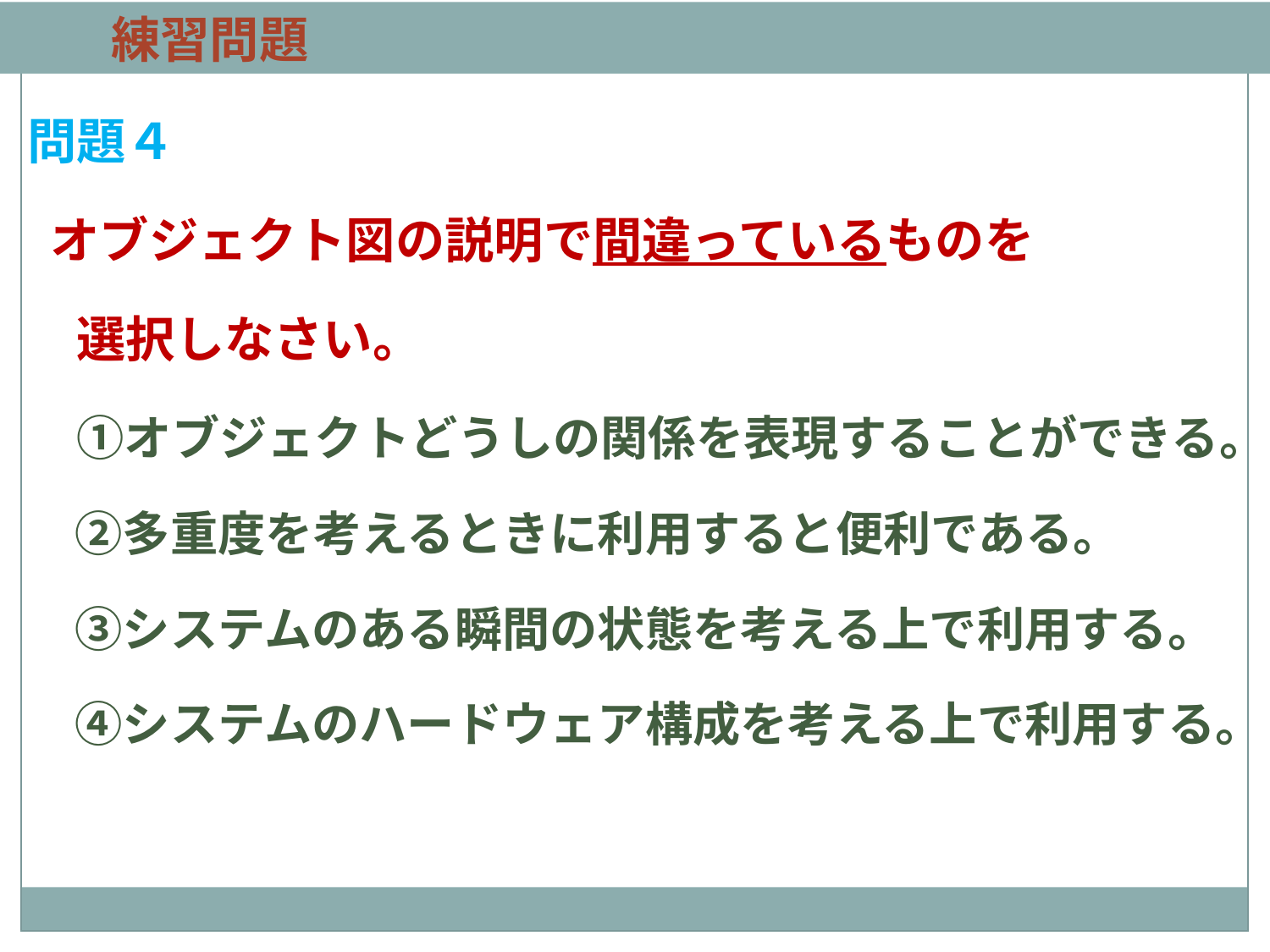

練習問題
問題４
 オブジェクト図の説明で間違っているものを
　選択しなさい。
　①オブジェクトどうしの関係を表現することができる。
　②多重度を考えるときに利用すると便利である。
　③システムのある瞬間の状態を考える上で利用する。
　④システムのハードウェア構成を考える上で利用する。